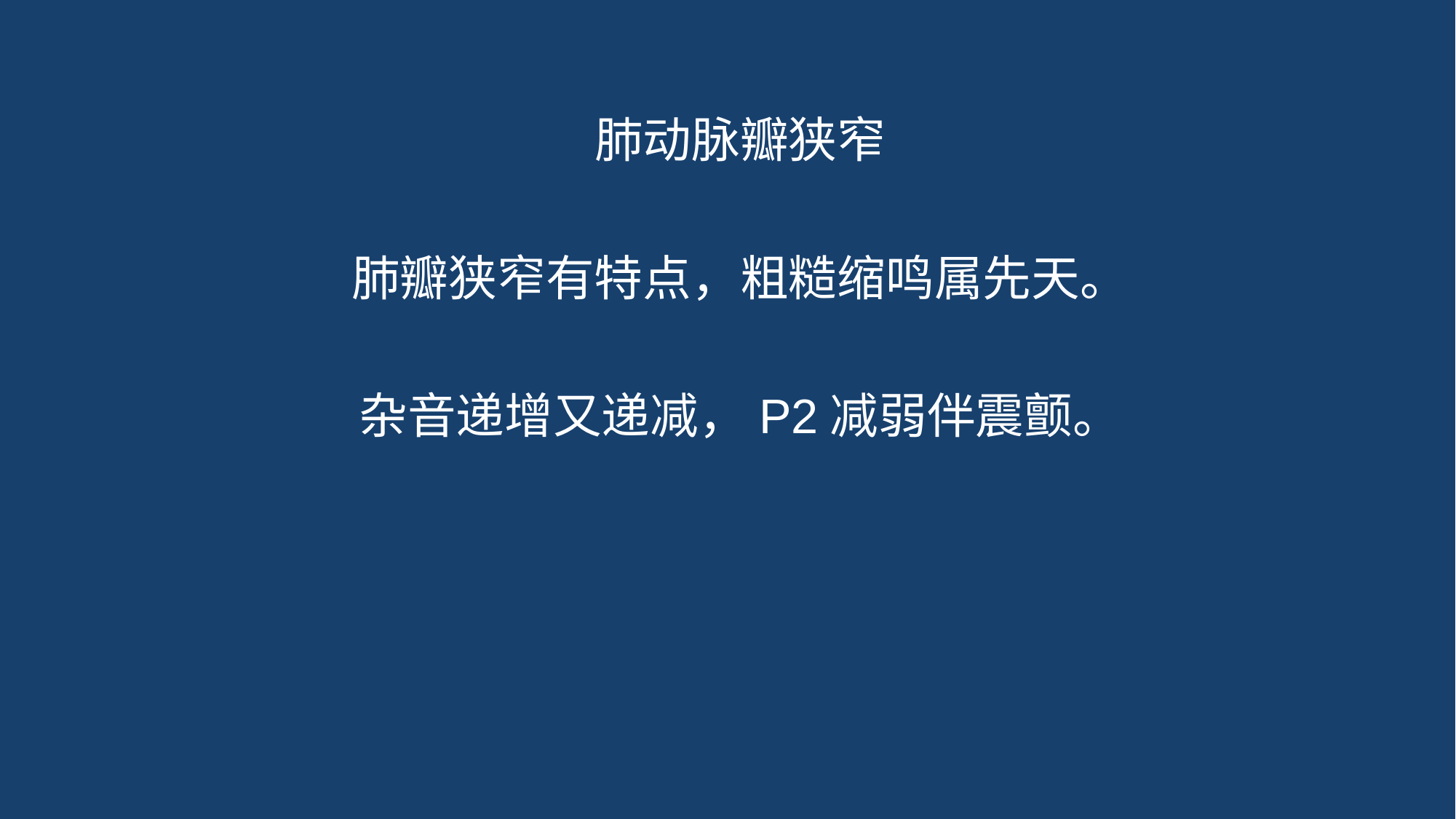

肺动脉瓣狭窄
肺瓣狭窄有特点，粗糙缩鸣属先天。
杂音递增又递减，P2减弱伴震颤。